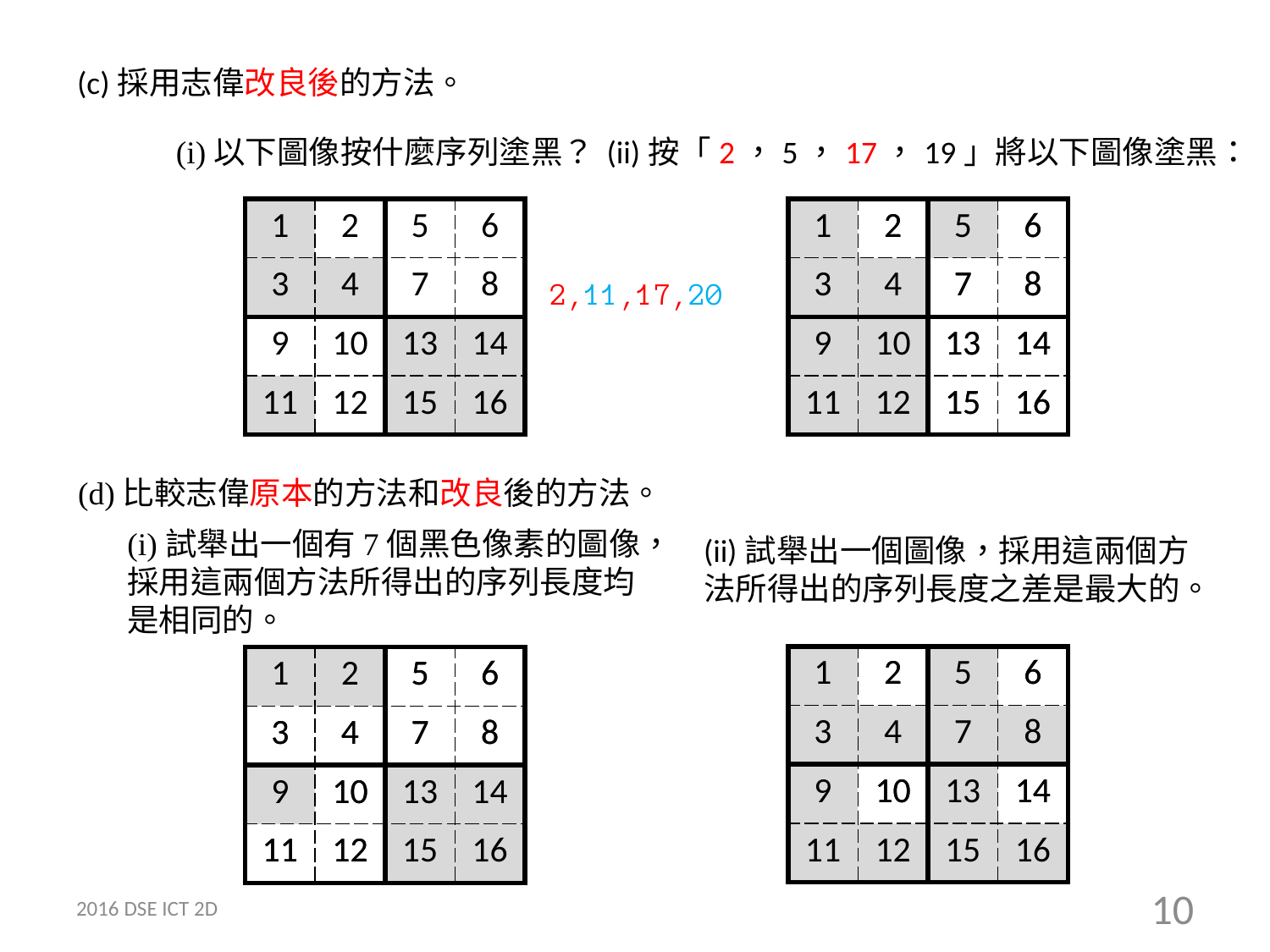

(c)採用志偉改良後的方法。
(i)以下圖像按什麼序列塗黑？
(ii)按「2，5，17，19」將以下圖像塗黑：
| 1 | 2 | 5 | 6 |
| --- | --- | --- | --- |
| 3 | 4 | 7 | 8 |
| 9 | 10 | 13 | 14 |
| 11 | 12 | 15 | 16 |
| 1 | 2 | 5 | 6 |
| --- | --- | --- | --- |
| 3 | 4 | 7 | 8 |
| 9 | 10 | 13 | 14 |
| 11 | 12 | 15 | 16 |
| 1 | 2 | 5 | 6 |
| --- | --- | --- | --- |
| 3 | 4 | 7 | 8 |
| 9 | 10 | 13 | 14 |
| 11 | 12 | 15 | 16 |
2,11,17,20
(d)比較志偉原本的方法和改良後的方法。
(i)試舉出一個有7個黑色像素的圖像，採用這兩個方法所得出的序列長度均是相同的。
(ii)試舉出一個圖像，採用這兩個方法所得出的序列長度之差是最大的。
| 1 | 2 | 5 | 6 |
| --- | --- | --- | --- |
| 3 | 4 | 7 | 8 |
| 9 | 10 | 13 | 14 |
| 11 | 12 | 15 | 16 |
| 1 | 2 | 5 | 6 |
| --- | --- | --- | --- |
| 3 | 4 | 7 | 8 |
| 9 | 10 | 13 | 14 |
| 11 | 12 | 15 | 16 |
| 1 | 2 | 5 | 6 |
| --- | --- | --- | --- |
| 3 | 4 | 7 | 8 |
| 9 | 10 | 13 | 14 |
| 11 | 12 | 15 | 16 |
| 1 | 2 | 5 | 6 |
| --- | --- | --- | --- |
| 3 | 4 | 7 | 8 |
| 9 | 10 | 13 | 14 |
| 11 | 12 | 15 | 16 |
2016 DSE ICT 2D
10